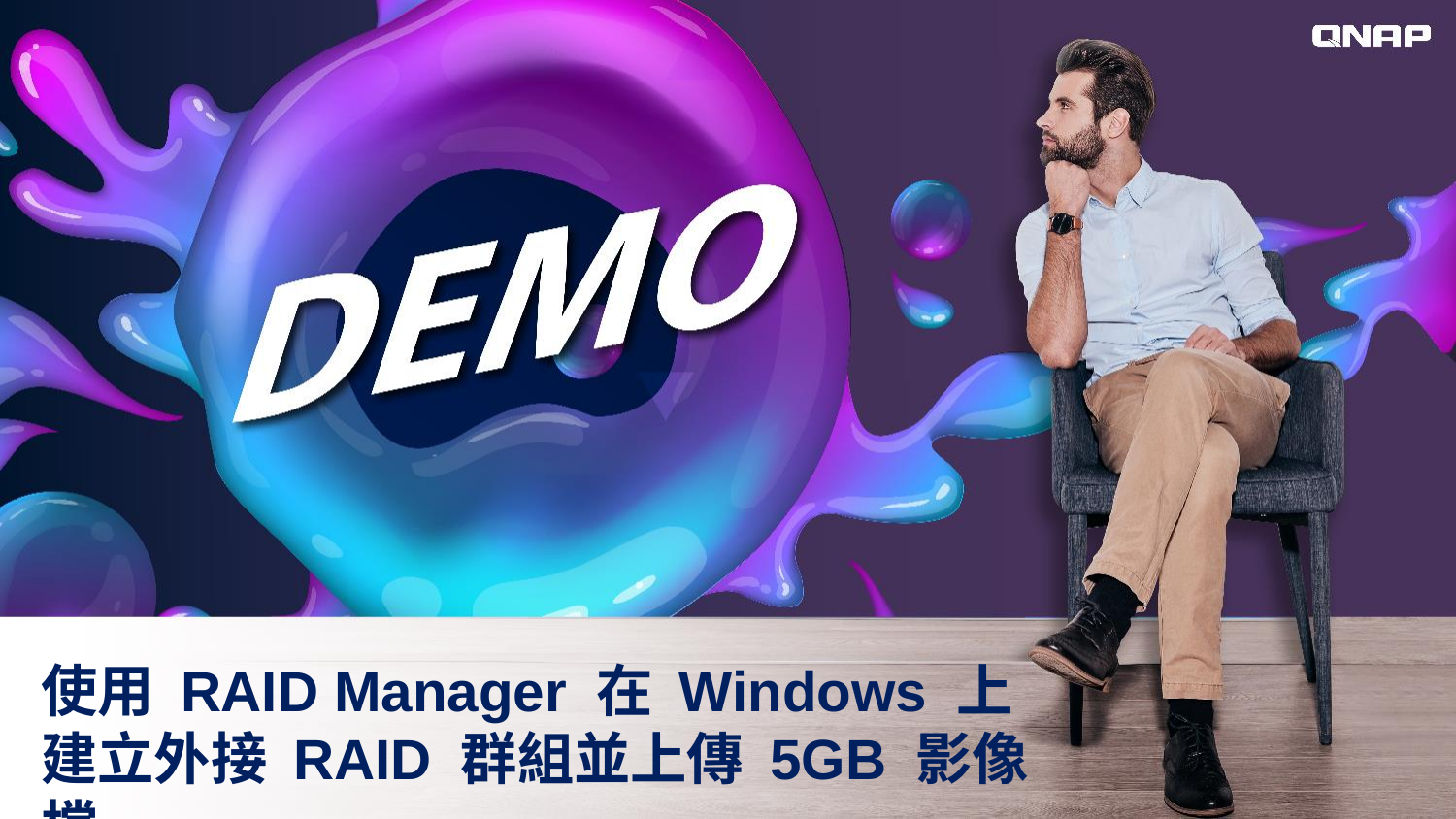

使用 RAID Manager 在 Windows 上
建立外接 RAID 群組並上傳 5GB 影像檔